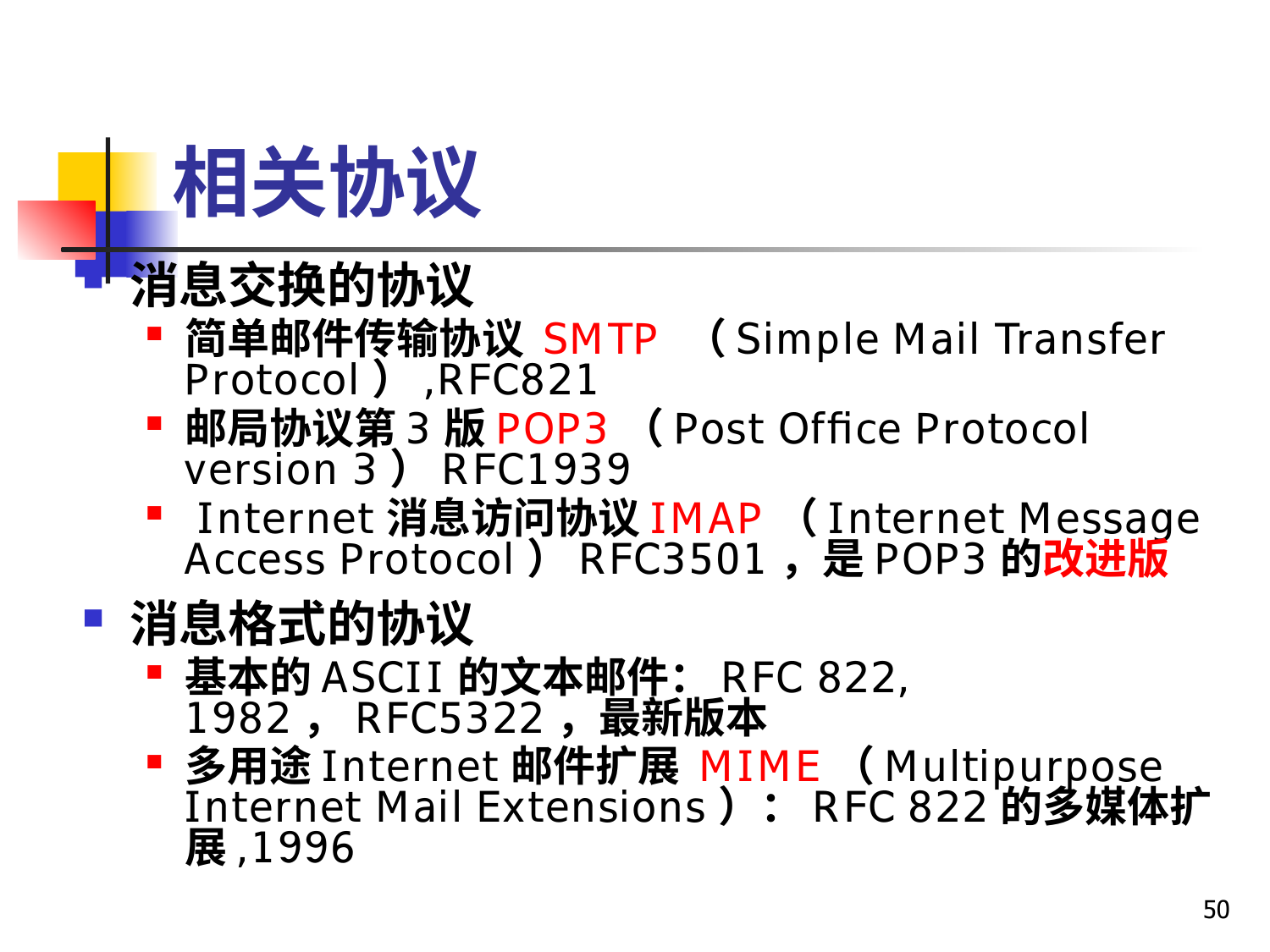

# 相关协议
消息交换的协议
简单邮件传输协议 SMTP （Simple Mail Transfer Protocol）,RFC821
邮局协议第3版POP3（Post Office Protocol version 3）RFC1939
 Internet消息访问协议IMAP（Internet Message Access Protocol）RFC3501，是POP3的改进版
消息格式的协议
基本的ASCII的文本邮件：RFC 822, 1982，RFC5322，最新版本
多用途Internet邮件扩展 MIME（Multipurpose Internet Mail Extensions）：RFC 822的多媒体扩展,1996
50